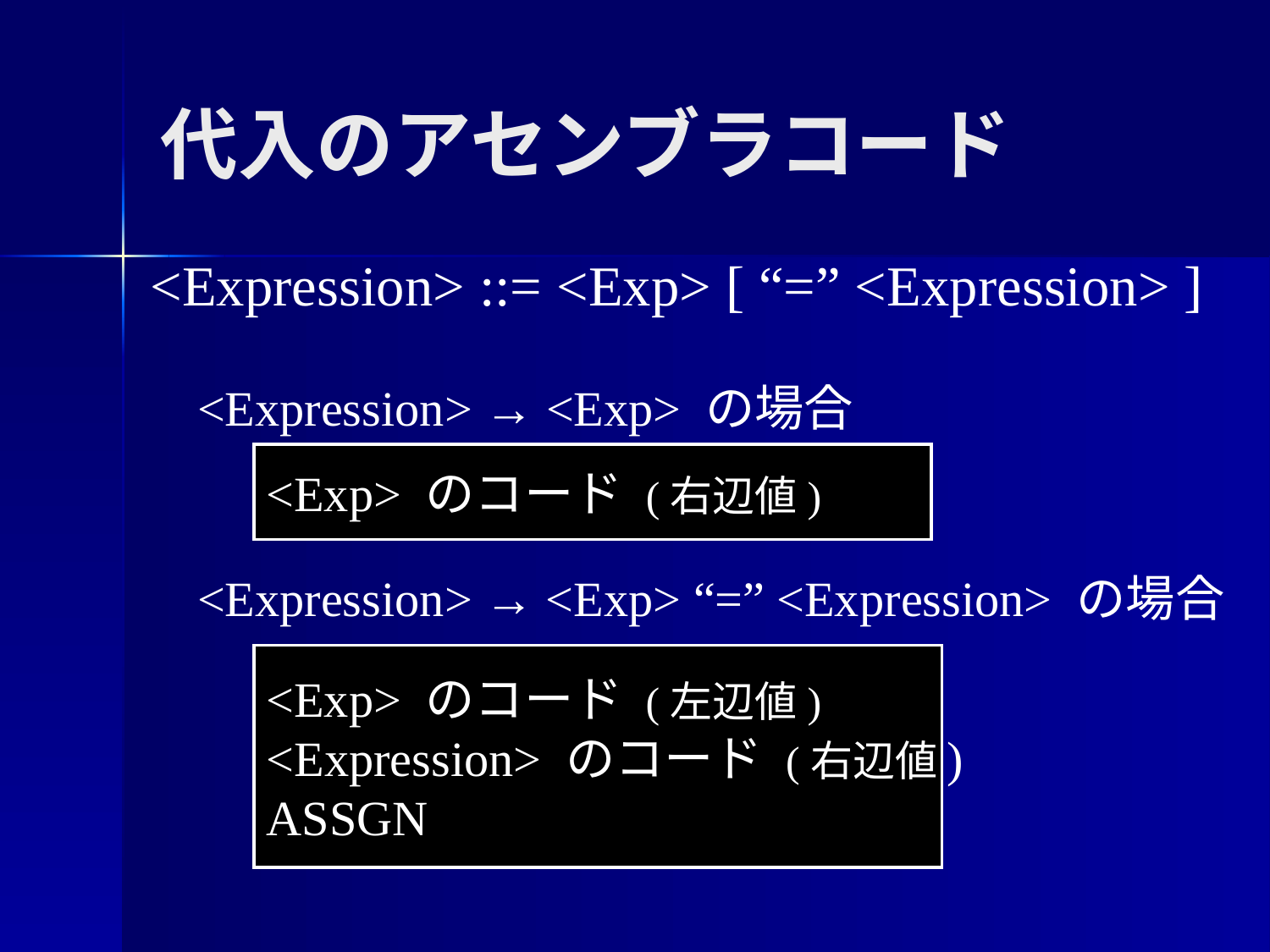

代入のアセンブラコード
<Expression> ::= <Exp> [ “=” <Expression> ]
<Expression> → <Exp> の場合
<Exp> のコード (右辺値)
<Expression> → <Exp> “=” <Expression> の場合
<Exp> のコード (左辺値)
<Expression> のコード (右辺値)
ASSGN